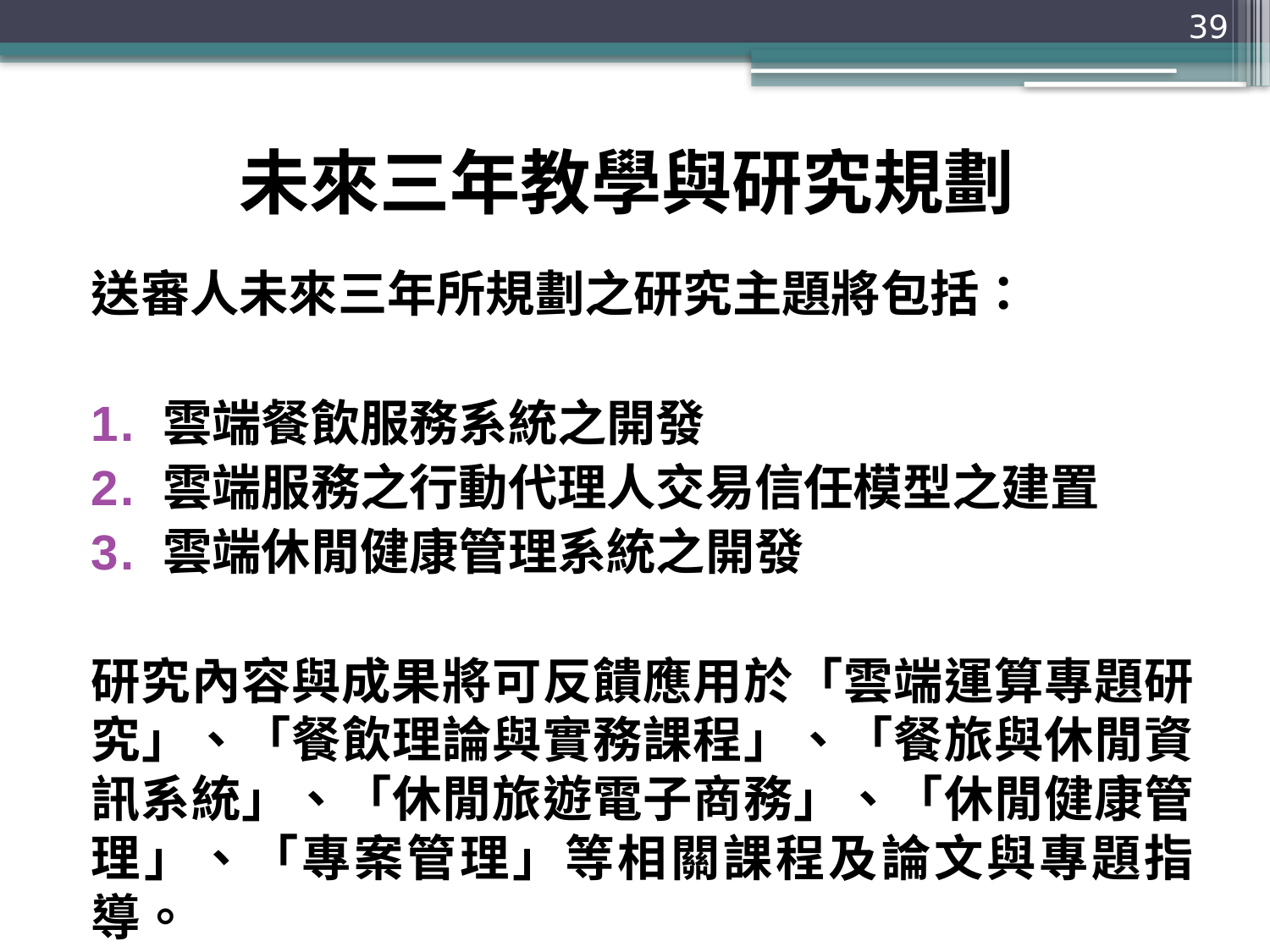

39
# 未來三年教學與研究規劃
送審人未來三年所規劃之研究主題將包括：

雲端餐飲服務系統之開發
雲端服務之行動代理人交易信任模型之建置
雲端休閒健康管理系統之開發

研究內容與成果將可反饋應用於「雲端運算專題研究」、「餐飲理論與實務課程」、「餐旅與休閒資訊系統」、「休閒旅遊電子商務」、「休閒健康管理」、「專案管理」等相關課程及論文與專題指導。